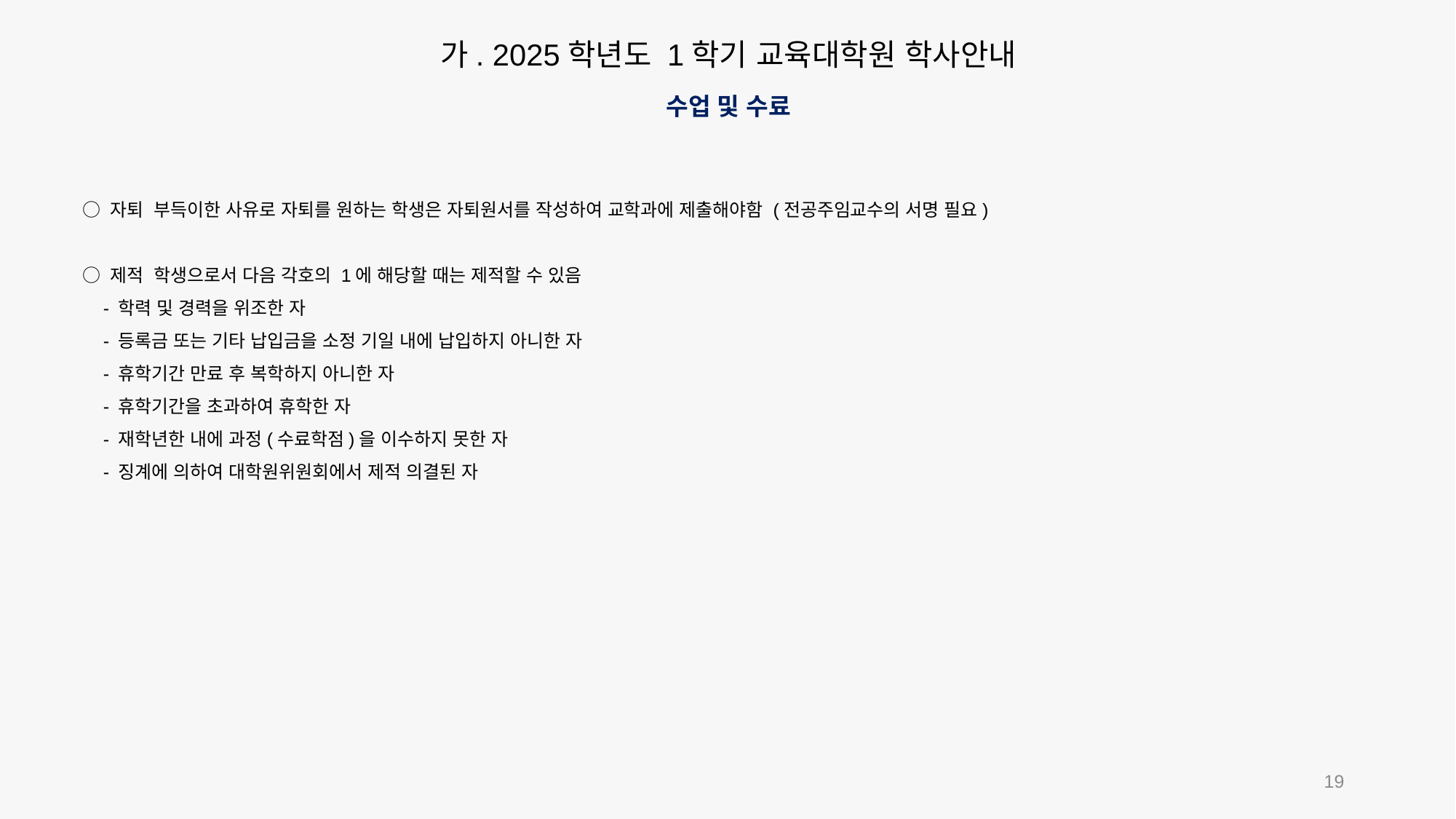

가. 2025학년도 1학기 교육대학원 학사안내
수업 및 수료
○ 자퇴  부득이한 사유로 자퇴를 원하는 학생은 자퇴원서를 작성하여 교학과에 제출해야함 (전공주임교수의 서명 필요)

○ 제적  학생으로서 다음 각호의 1에 해당할 때는 제적할 수 있음
    - 학력 및 경력을 위조한 자
    - 등록금 또는 기타 납입금을 소정 기일 내에 납입하지 아니한 자
    - 휴학기간 만료 후 복학하지 아니한 자
    - 휴학기간을 초과하여 휴학한 자
    - 재학년한 내에 과정(수료학점)을 이수하지 못한 자
    - 징계에 의하여 대학원위원회에서 제적 의결된 자

19